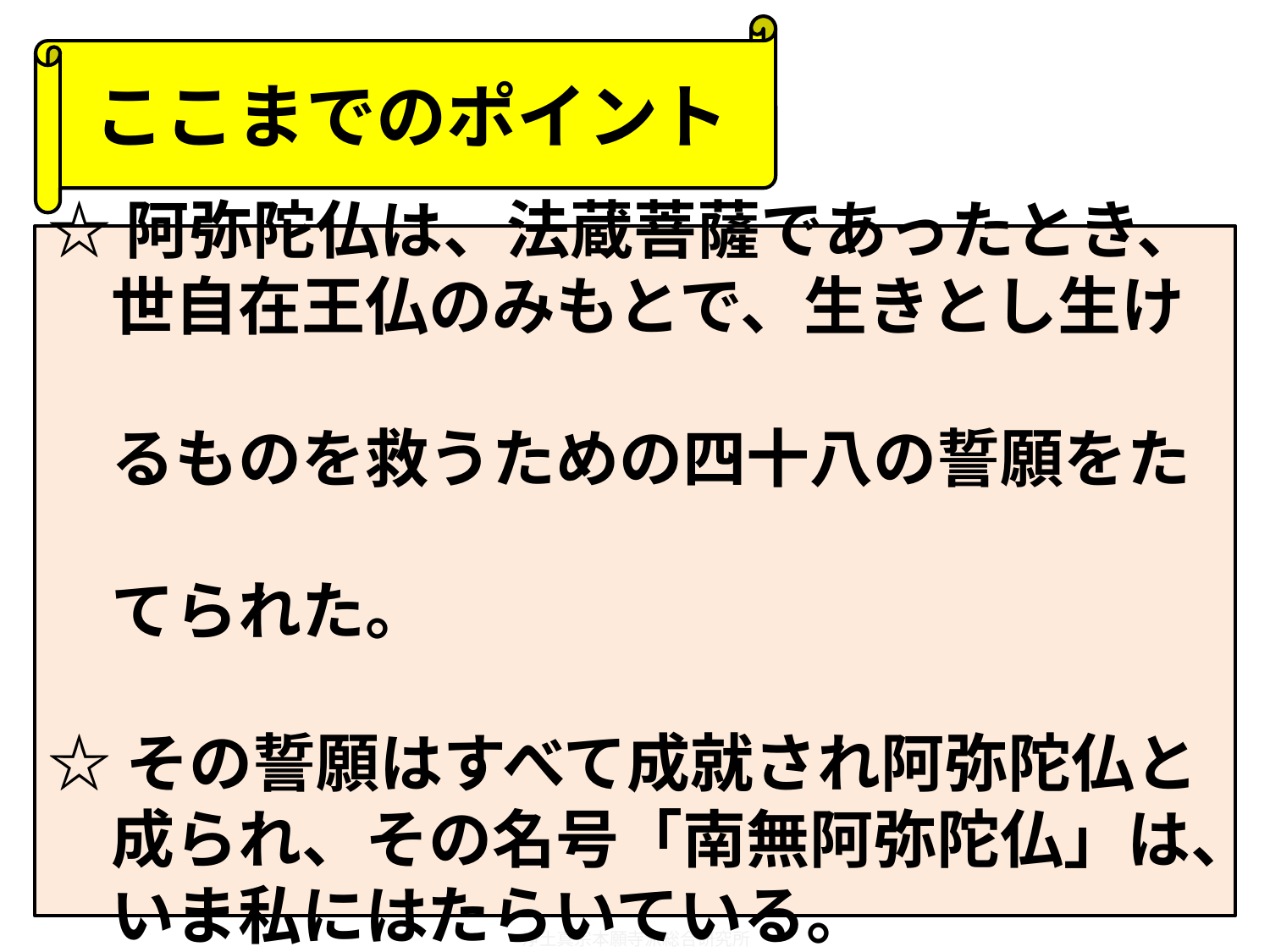

ここまでのポイント
☆阿弥陀仏は、法蔵菩薩であったとき、
　世自在王仏のみもとで、生きとし生け
　るものを救うための四十八の誓願をた
　てられた。

☆その誓願はすべて成就され阿弥陀仏と
　成られ、その名号「南無阿弥陀仏」は、
　いま私にはたらいている。